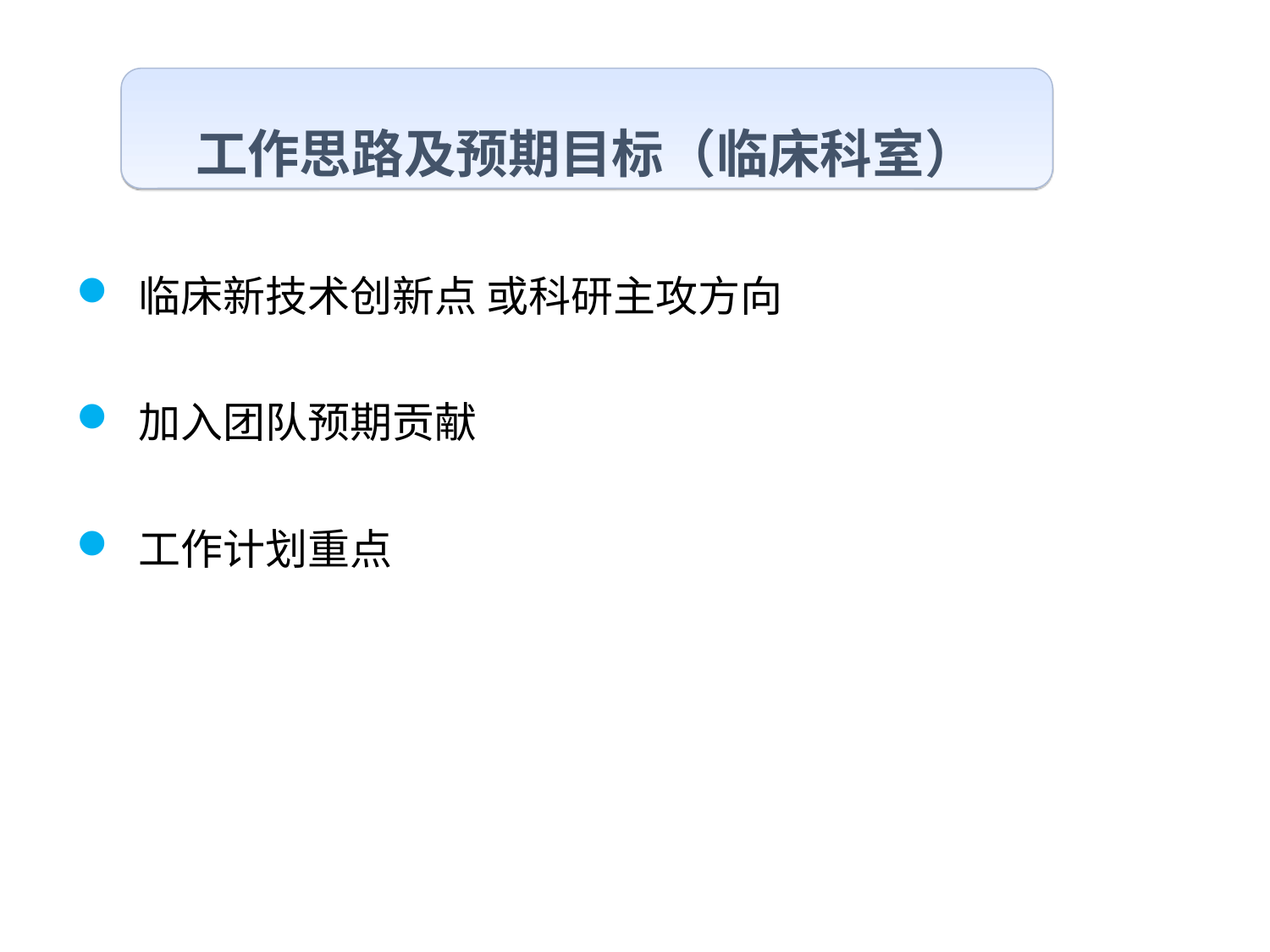

工作思路及预期目标（临床科室）
 临床新技术创新点 或科研主攻方向

 加入团队预期贡献

 工作计划重点